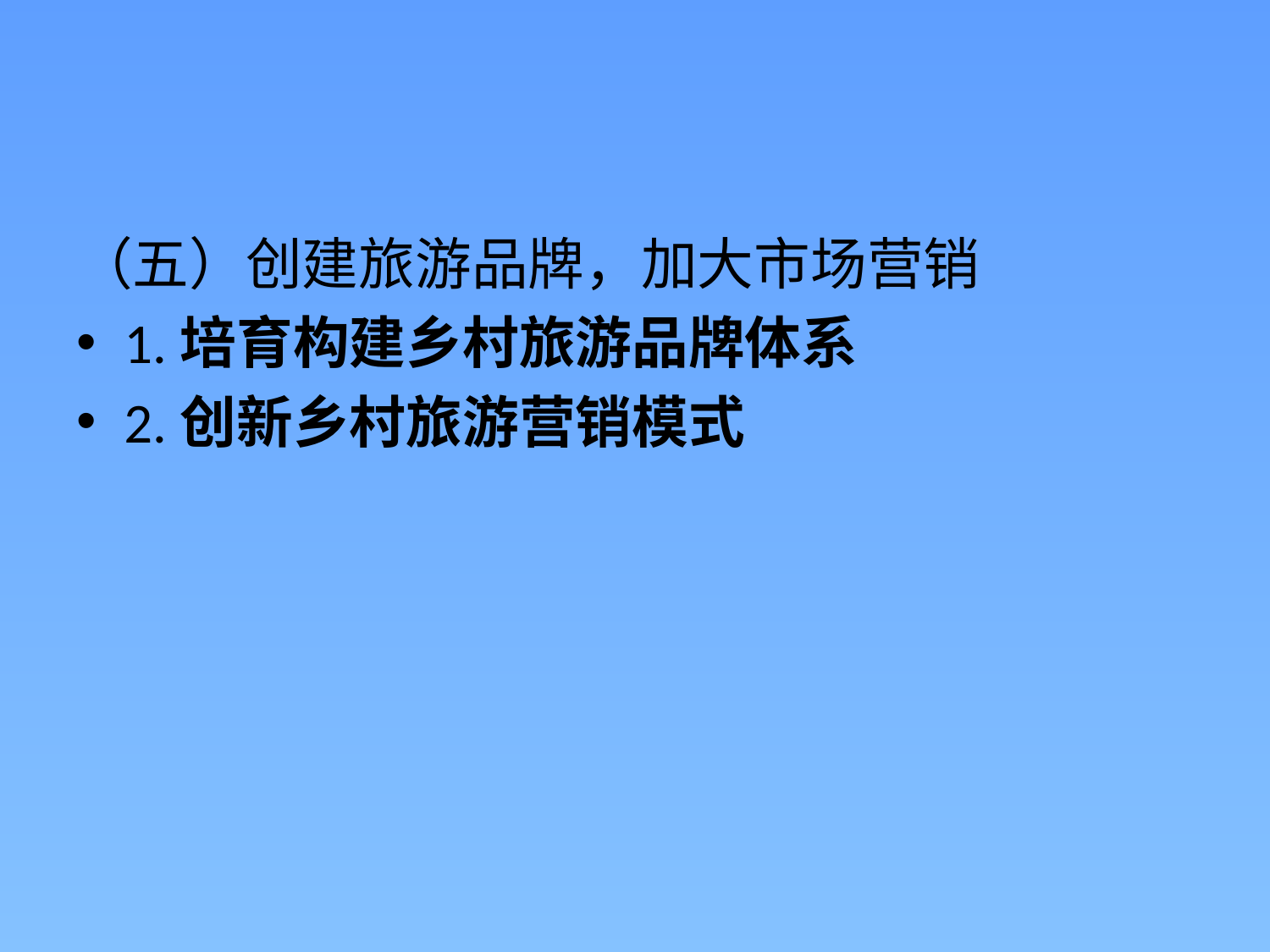

#
（五）创建旅游品牌，加大市场营销
1.培育构建乡村旅游品牌体系
2.创新乡村旅游营销模式